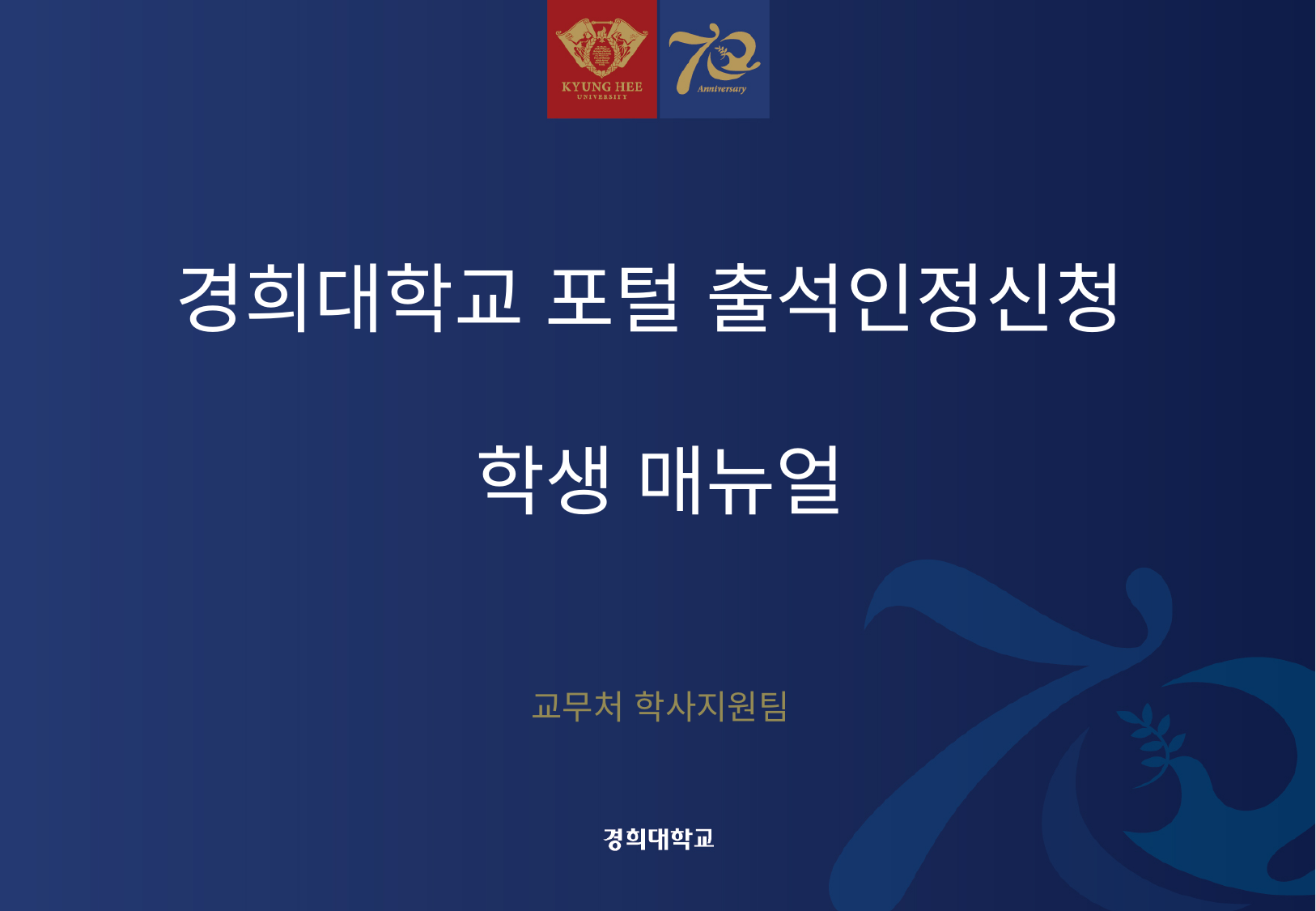

경희대학교 포털 출석인정신청

학생 매뉴얼
교무처 학사지원팀